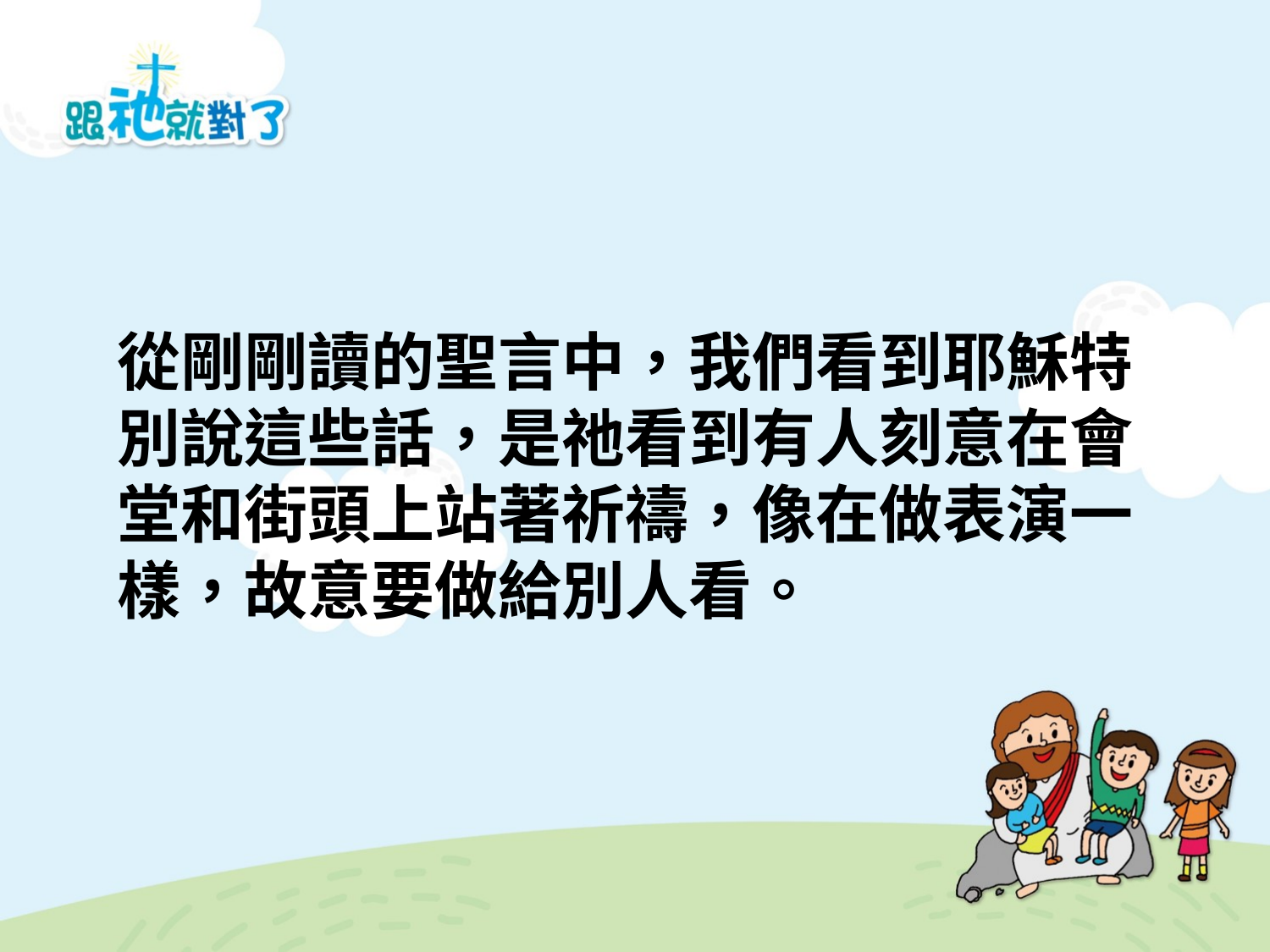

從剛剛讀的聖言中，我們看到耶穌特別說這些話，是祂看到有人刻意在會堂和街頭上站著祈禱，像在做表演一樣，故意要做給別人看。